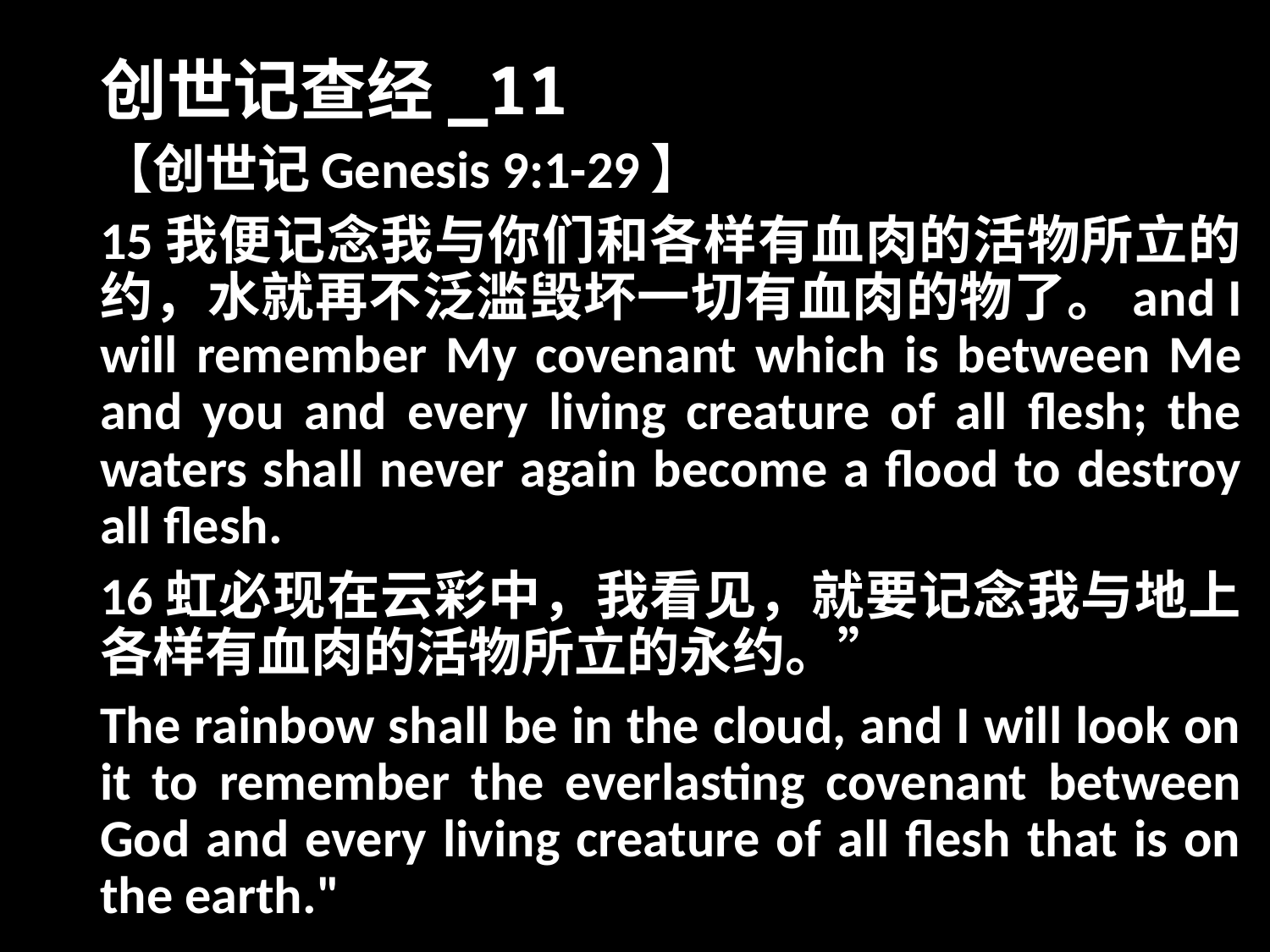

# 创世记查经_11
【创世记Genesis 9:1-29】
15我便记念我与你们和各样有血肉的活物所立的约，水就再不泛滥毁坏一切有血肉的物了。and I will remember My covenant which is between Me and you and every living creature of all flesh; the waters shall never again become a flood to destroy all flesh.
16虹必现在云彩中，我看见，就要记念我与地上各样有血肉的活物所立的永约。”
The rainbow shall be in the cloud, and I will look on it to remember the everlasting covenant between God and every living creature of all flesh that is on the earth."